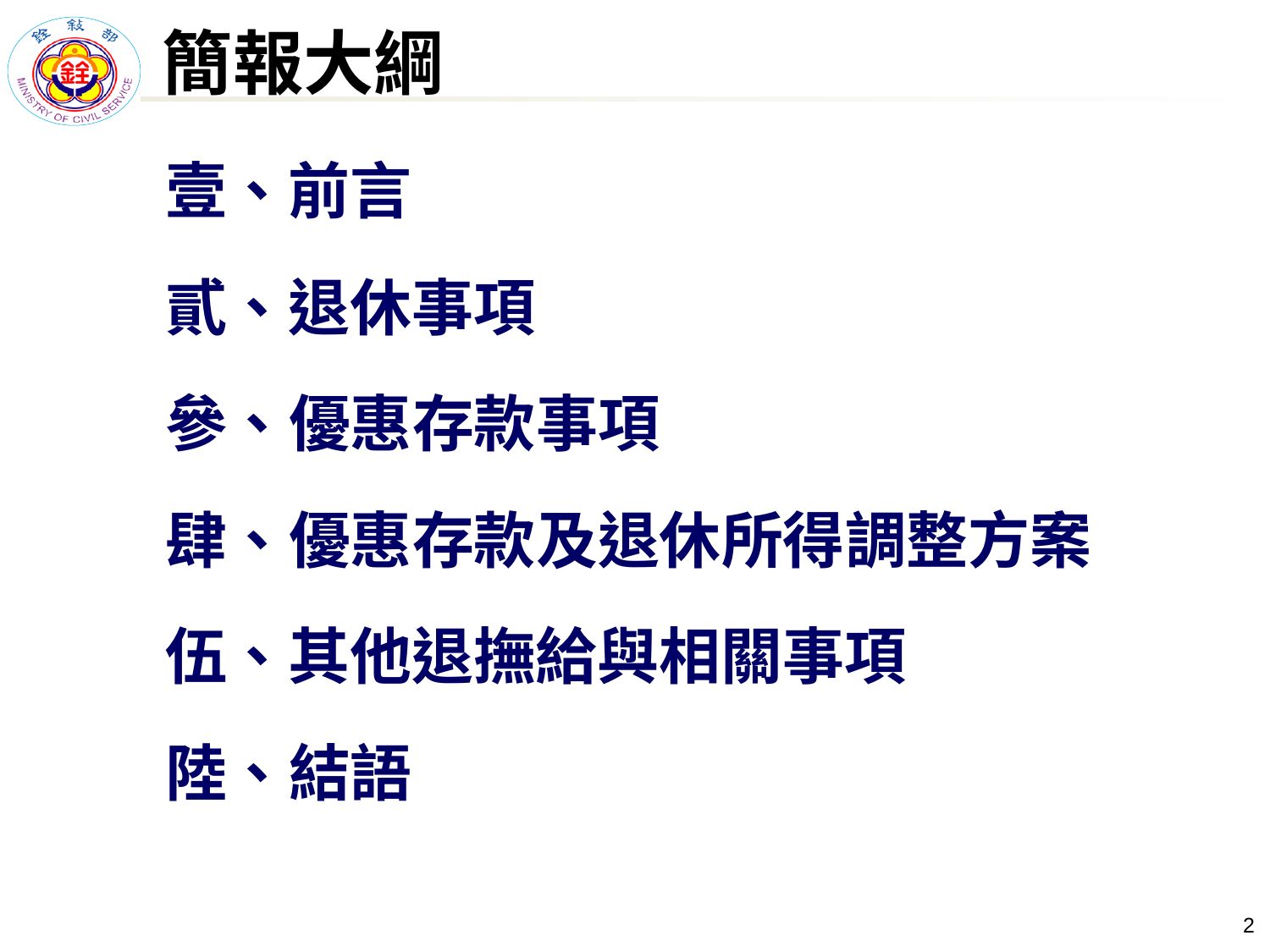

# 簡報大綱
壹、前言
貳、退休事項
參、優惠存款事項
肆、優惠存款及退休所得調整方案
伍、其他退撫給與相關事項
陸、結語
2